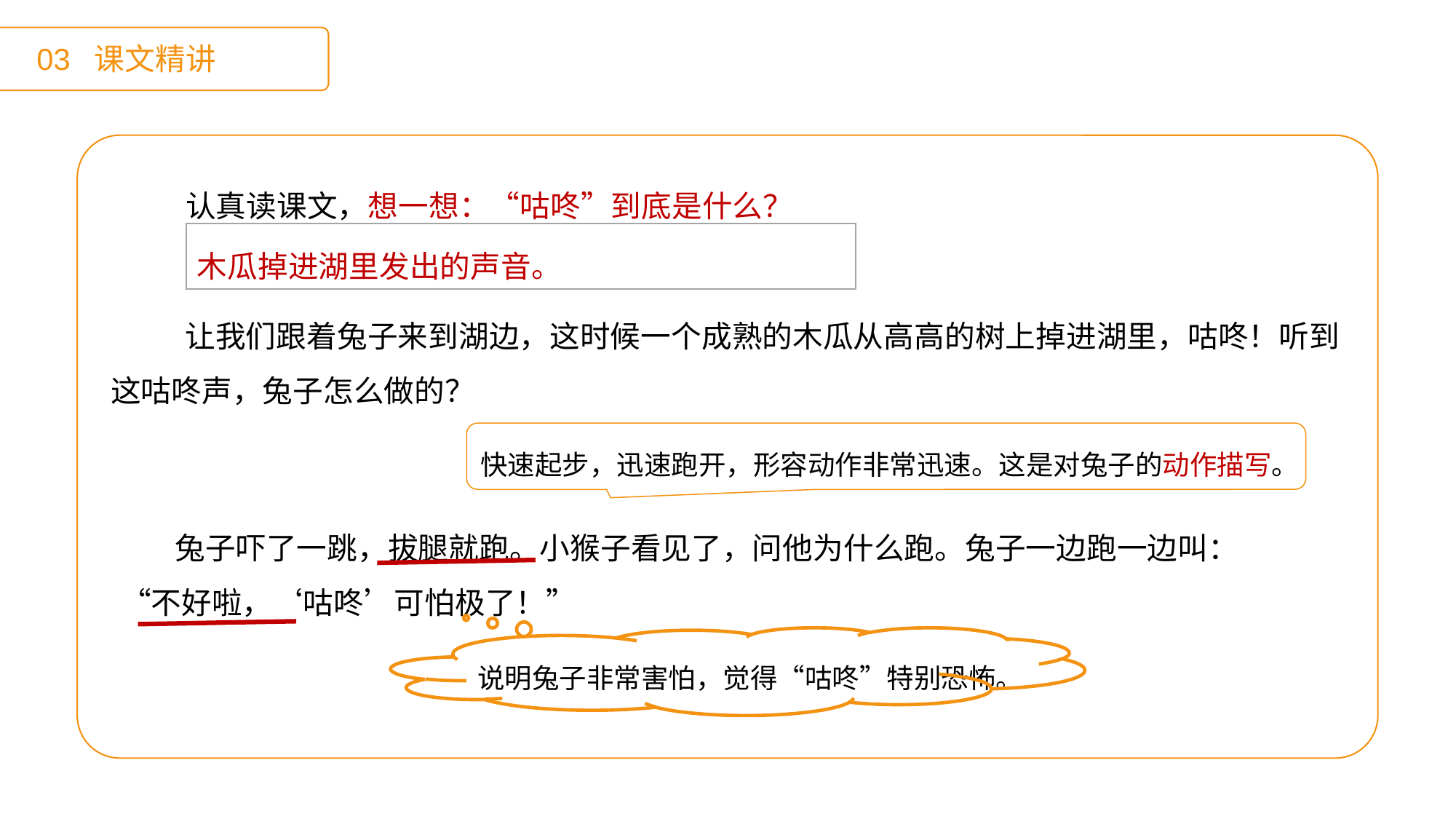

03  课文精讲
认真读课文，想一想：“咕咚”到底是什么？
木瓜掉进湖里发出的声音。
          让我们跟着兔子来到湖边，这时候一个成熟的木瓜从高高的树上掉进湖里，咕咚！听到这咕咚声，兔子怎么做的？
快速起步，迅速跑开，形容动作非常迅速。这是对兔子的动作描写。
       兔子吓了一跳，拔腿就跑。小猴子看见了，问他为什么跑。兔子一边跑一边叫：“不好啦，‘咕咚’可怕极了！”

说明兔子非常害怕，觉得“咕咚”特别恐怖。